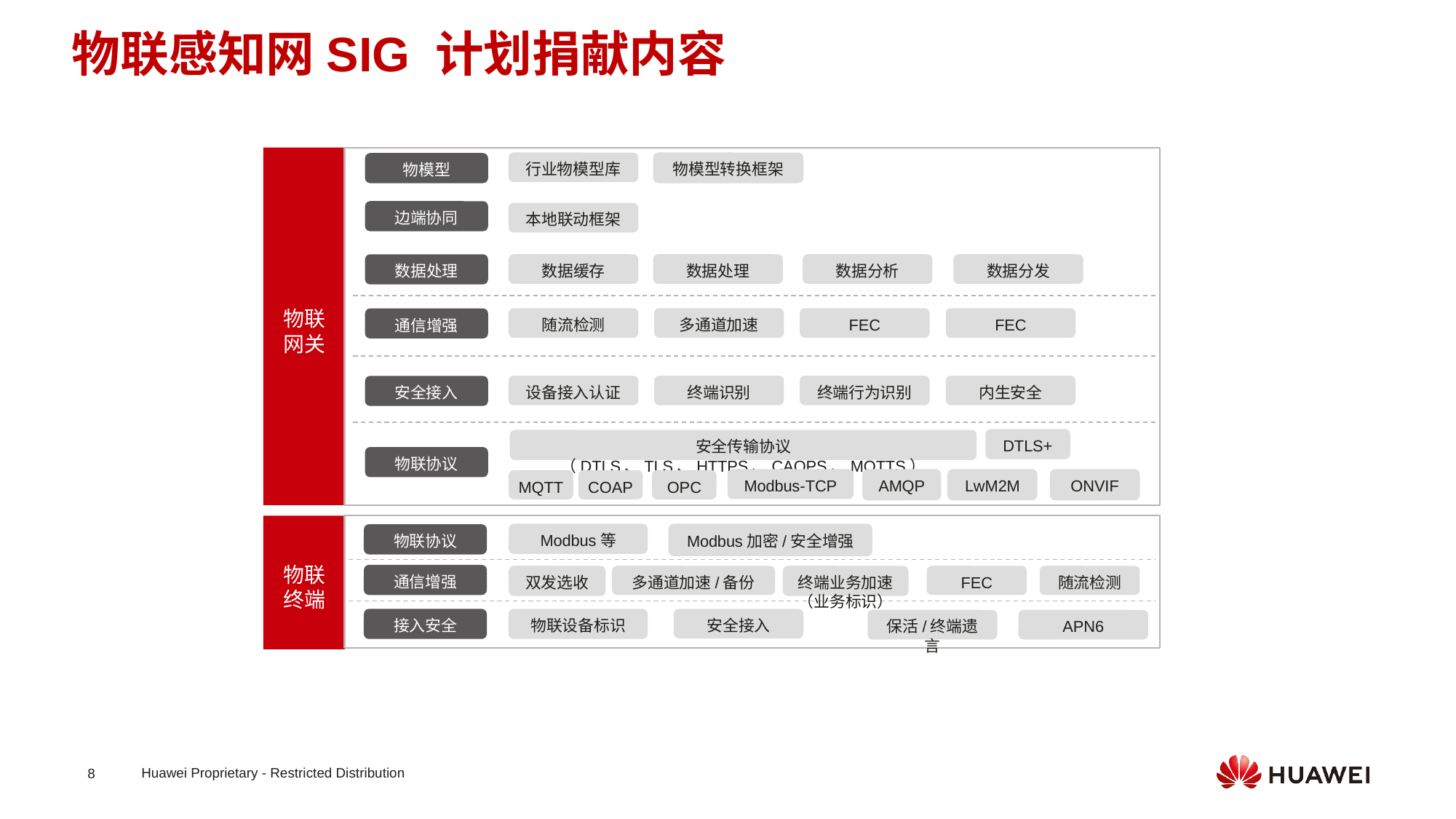

# 物联感知网SIG 计划捐献内容

物联
网关
行业物模型库
物模型转换框架
物模型
边端协同
本地联动框架
数据缓存
数据处理
数据分析
数据分发
数据处理
随流检测
多通道加速
FEC
FEC
通信增强
设备接入认证
终端识别
终端行为识别
内生安全
安全接入
DTLS+
安全传输协议（DTLS、TLS、HTTPS、CAOPS、MQTTS）

物联协议
Modbus-TCP
AMQP
LwM2M
ONVIF
COAP
OPC
MQTT
物联
终端

Modbus等
Modbus加密/安全增强
物联协议
通信增强
双发选收
多通道加速/备份
终端业务加速
（业务标识）
FEC
随流检测
接入安全
物联设备标识
安全接入
保活/终端遗言
APN6